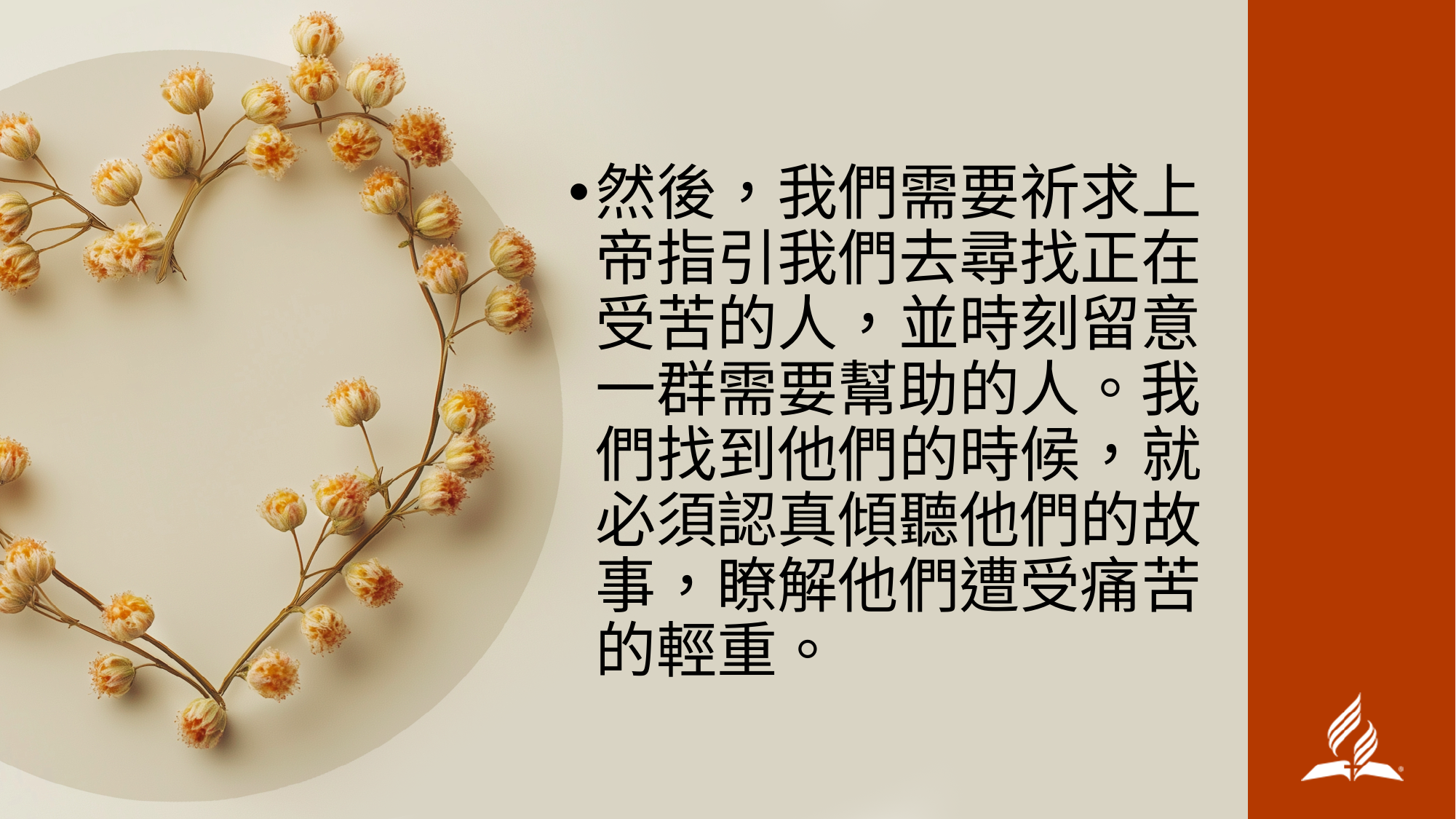

然後，我們需要祈求上帝指引我們去尋找正在受苦的人，並時刻留意一群需要幫助的人。我們找到他們的時候，就必須認真傾聽他們的故事，瞭解他們遭受痛苦的輕重。